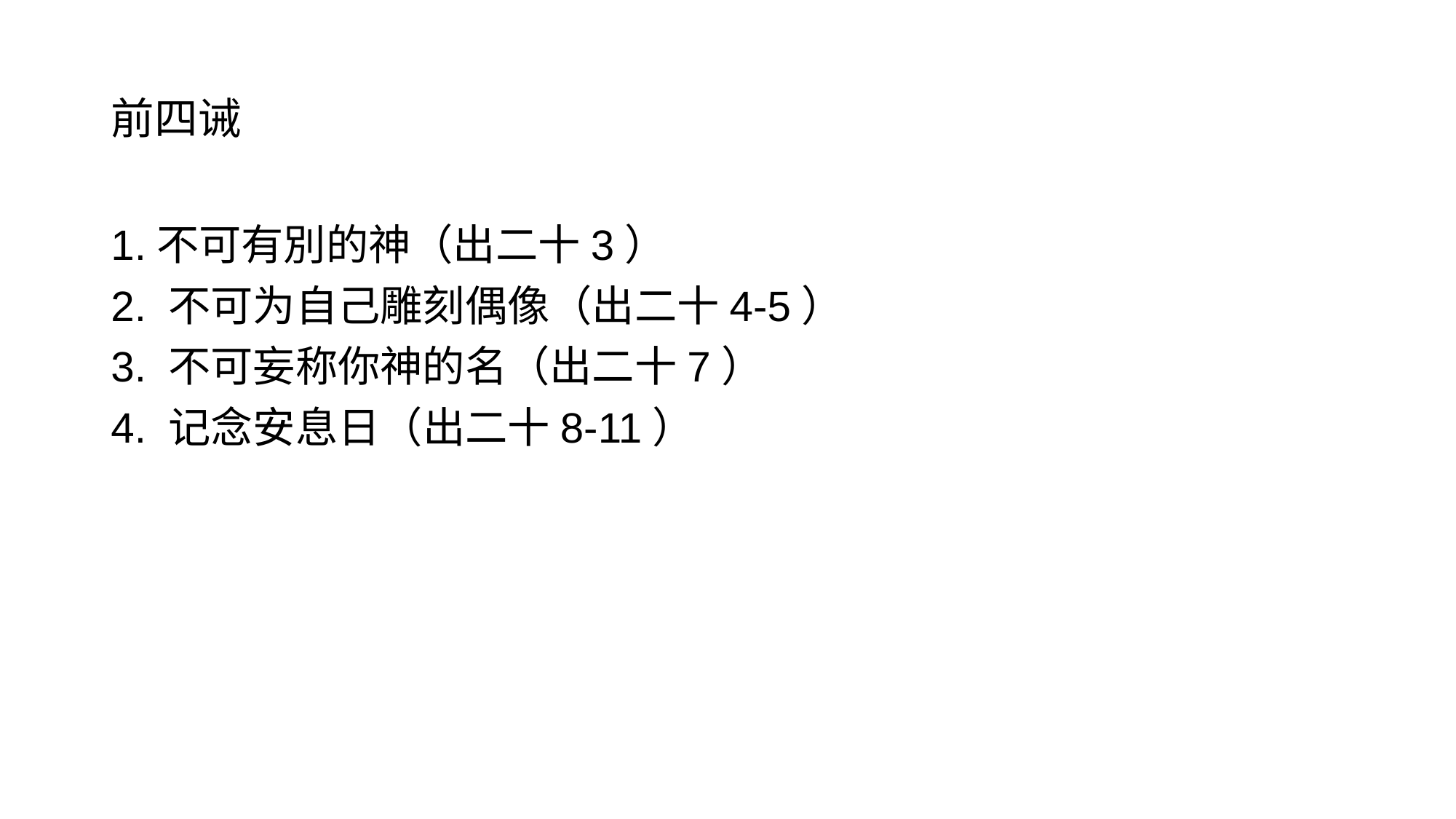

# 前四诫
1.不可有別的神（出二十3）
2. 不可为自己雕刻偶像（出二十4-5）
3. 不可妄称你神的名（出二十7）
4. 记念安息日（出二十8-11）